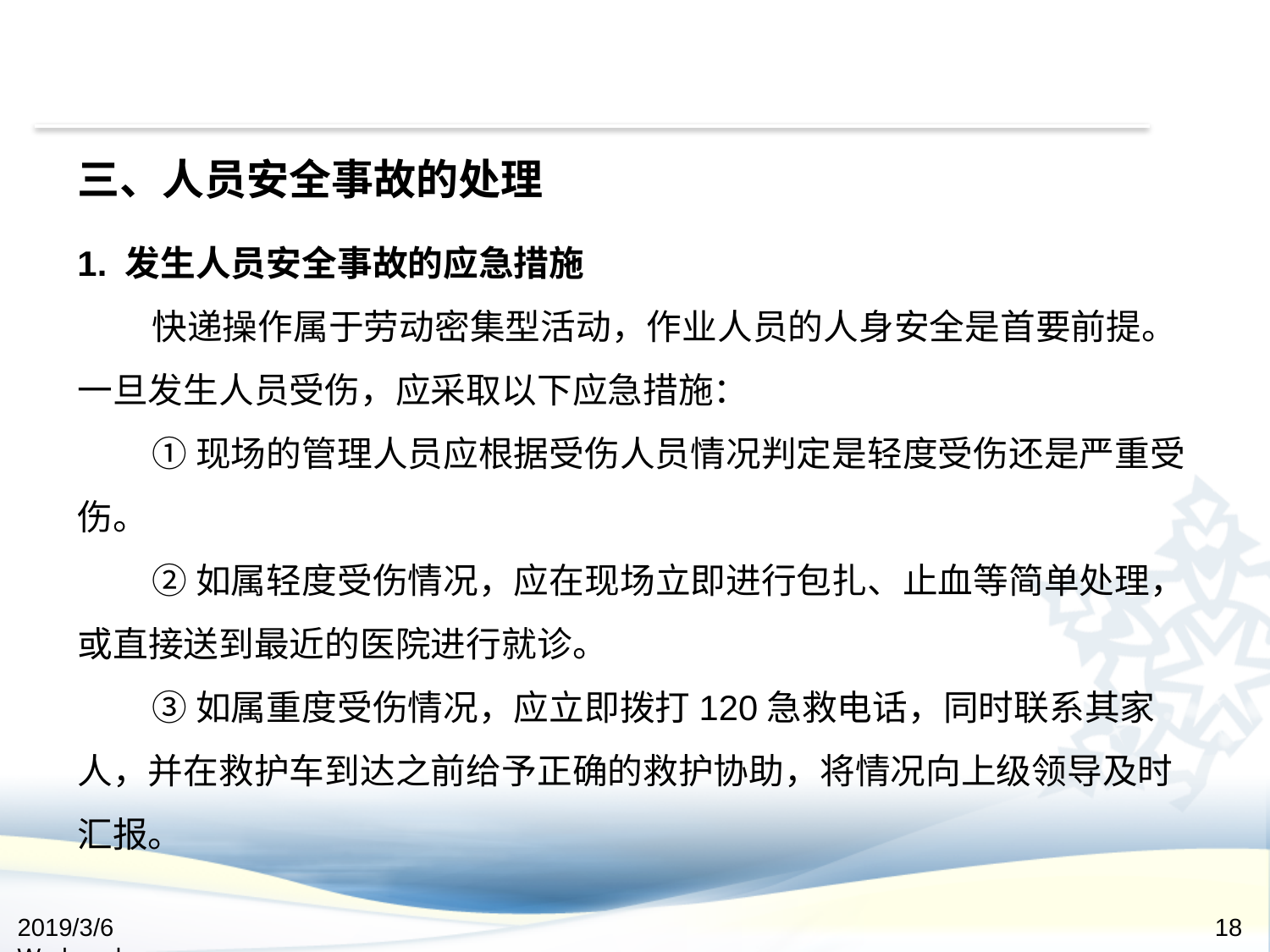

三、人员安全事故的处理
1. 发生人员安全事故的应急措施
快递操作属于劳动密集型活动，作业人员的人身安全是首要前提。一旦发生人员受伤，应采取以下应急措施：
①现场的管理人员应根据受伤人员情况判定是轻度受伤还是严重受伤。
②如属轻度受伤情况，应在现场立即进行包扎、止血等简单处理，或直接送到最近的医院进行就诊。
③如属重度受伤情况，应立即拨打120急救电话，同时联系其家人，并在救护车到达之前给予正确的救护协助，将情况向上级领导及时汇报。